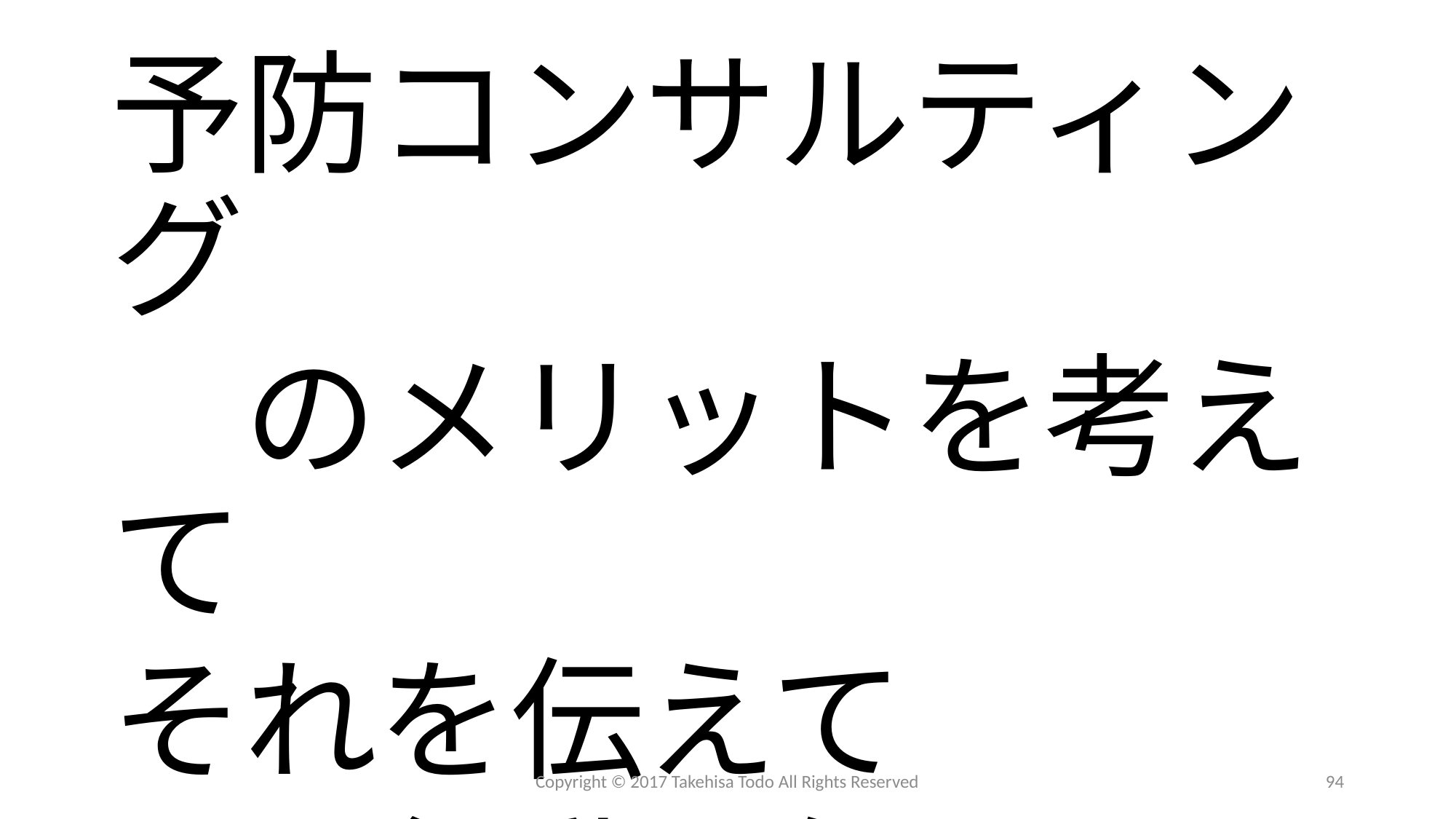

予防コンサルティング
　のメリットを考えて
それを伝えて
　　行動を促す
Copyright © 2017 Takehisa Todo All Rights Reserved
94